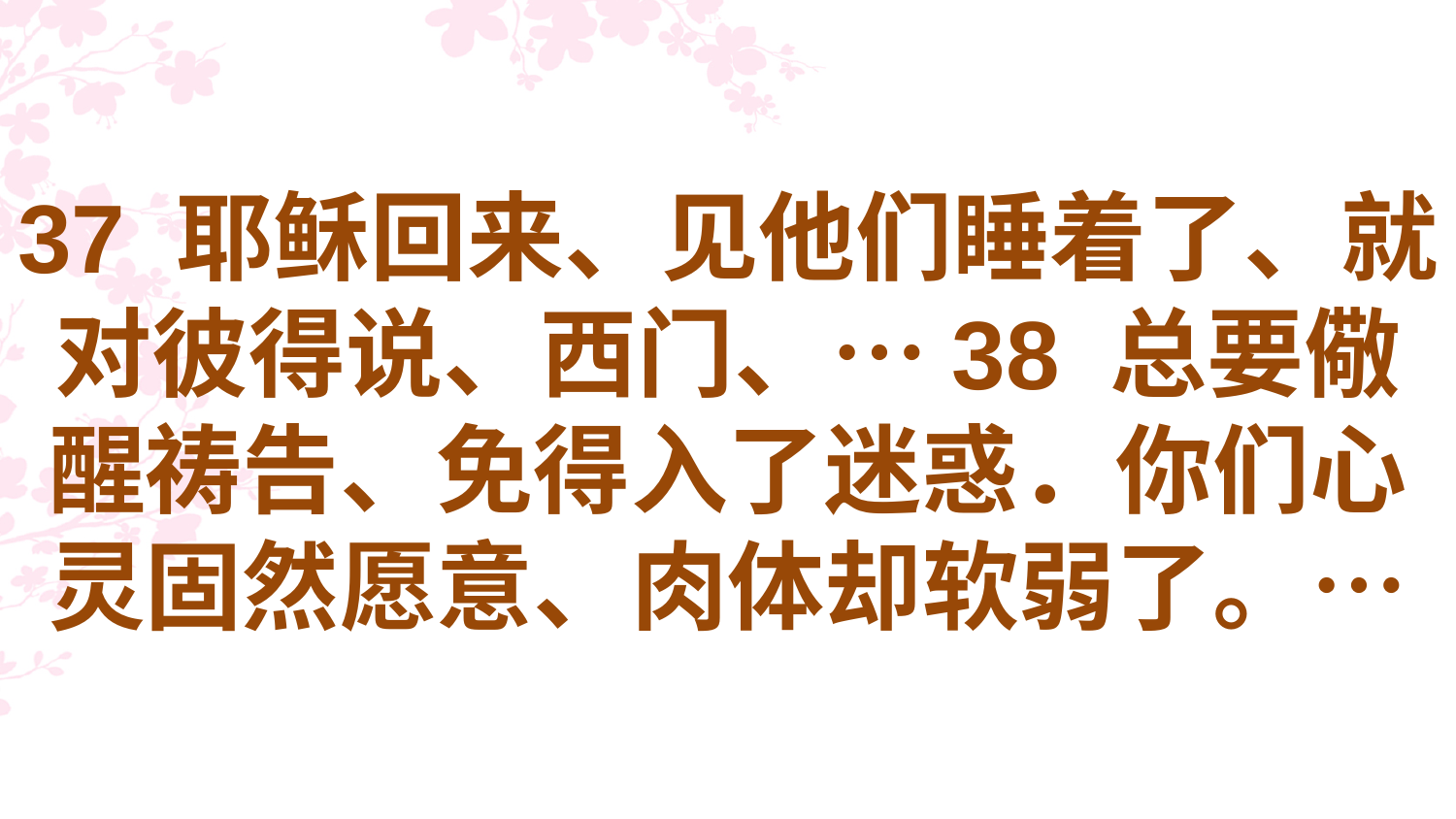

37 耶稣回来、见他们睡着了、就对彼得说、西门、…38 总要儆醒祷告、免得入了迷惑．你们心灵固然愿意、肉体却软弱了。…